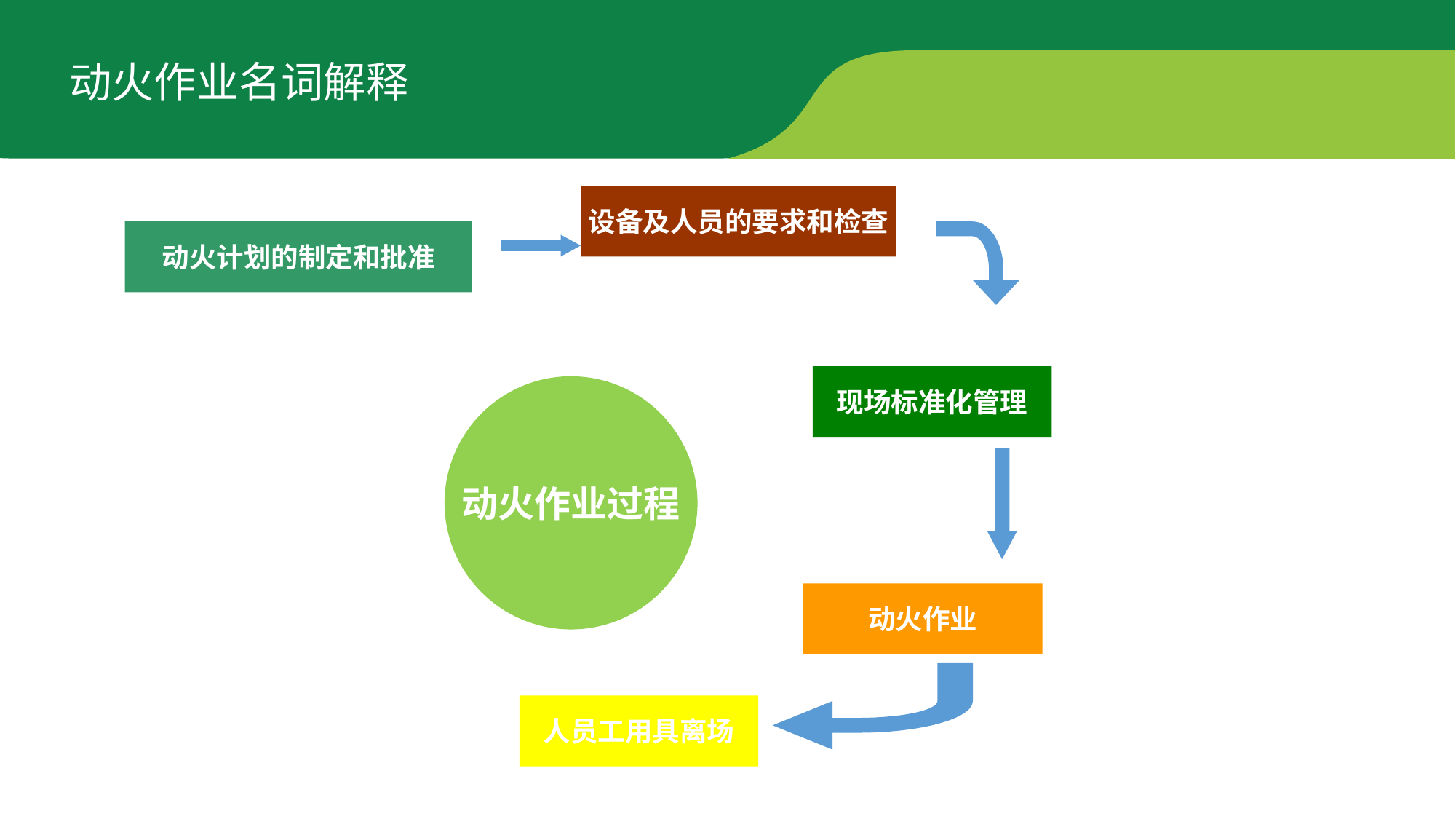

动火作业名词解释

设备及人员的要求和检查
动火计划的制定和批准

现场标准化管理
动火作业过程

动火作业

人员工用具离场